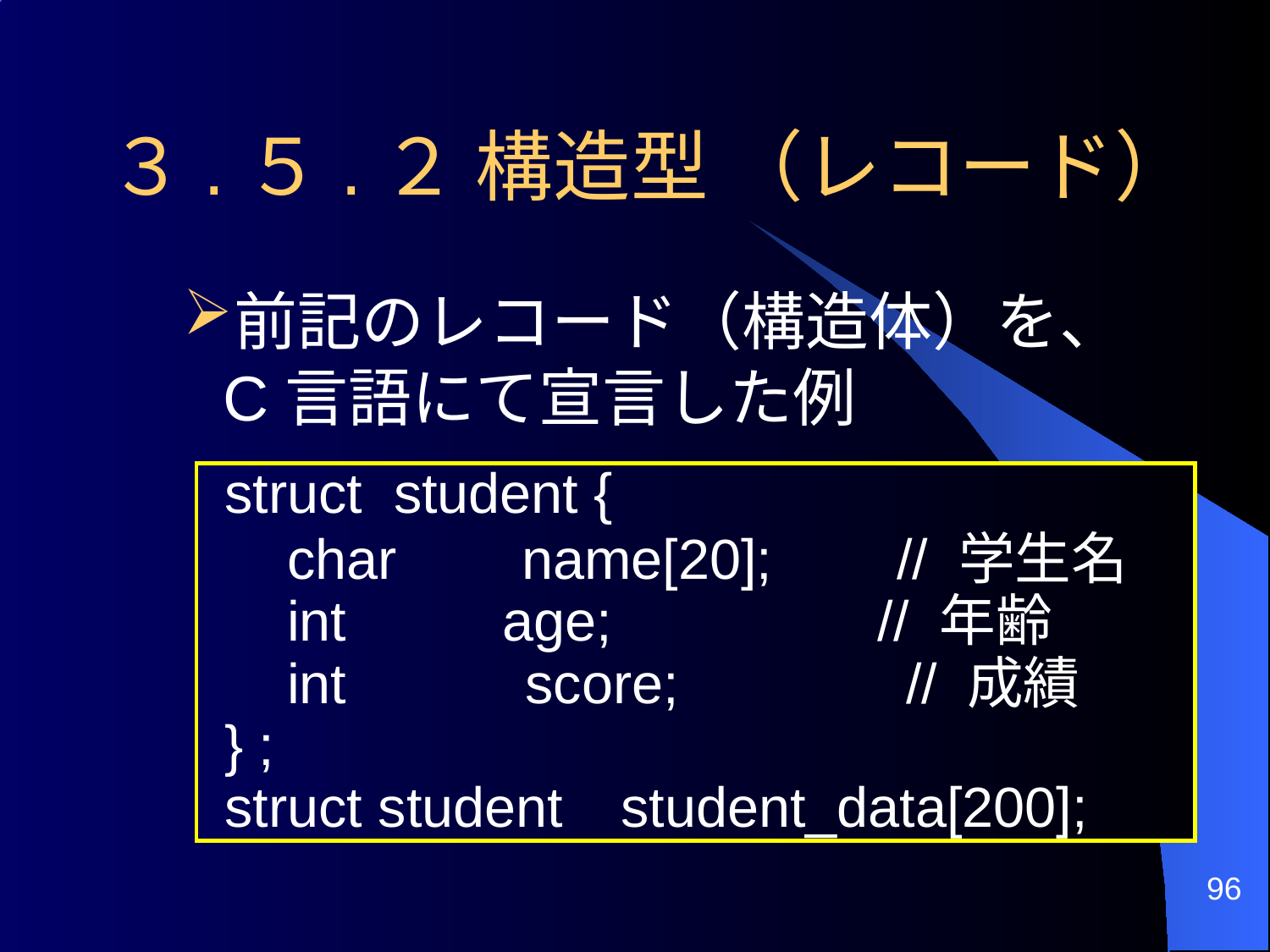

# ３.５.２ 構造型 （レコード）
前記のレコード（構造体）を、C言語にて宣言した例
 struct  student {
     char        name[20];        // 学生名
     int          age;                 // 年齢
     int	    score;		    // 成績
 } ;
 struct student	  student_data[200];
96